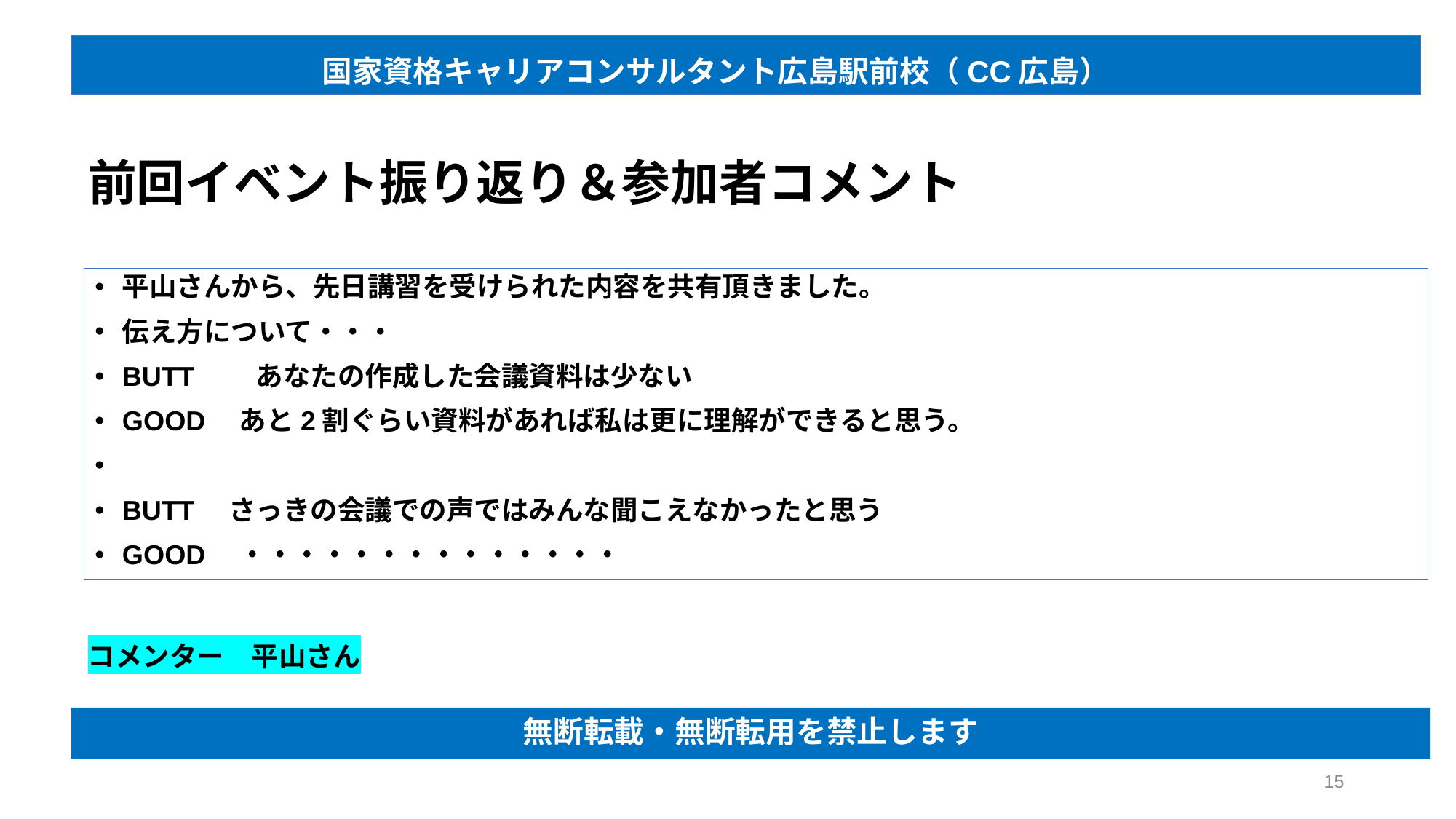

国家資格キャリアコンサルタント広島駅前校（CC広島）
# 前回イベント振り返り＆参加者コメント
平山さんから、先日講習を受けられた内容を共有頂きました。
伝え方について・・・
BUTT　　あなたの作成した会議資料は少ない
GOOD　あと2割ぐらい資料があれば私は更に理解ができると思う。

BUTT　さっきの会議での声ではみんな聞こえなかったと思う
GOOD　・・・・・・・・・・・・・・

コメンター　平山さん
無断転載・無断転用を禁止します
15